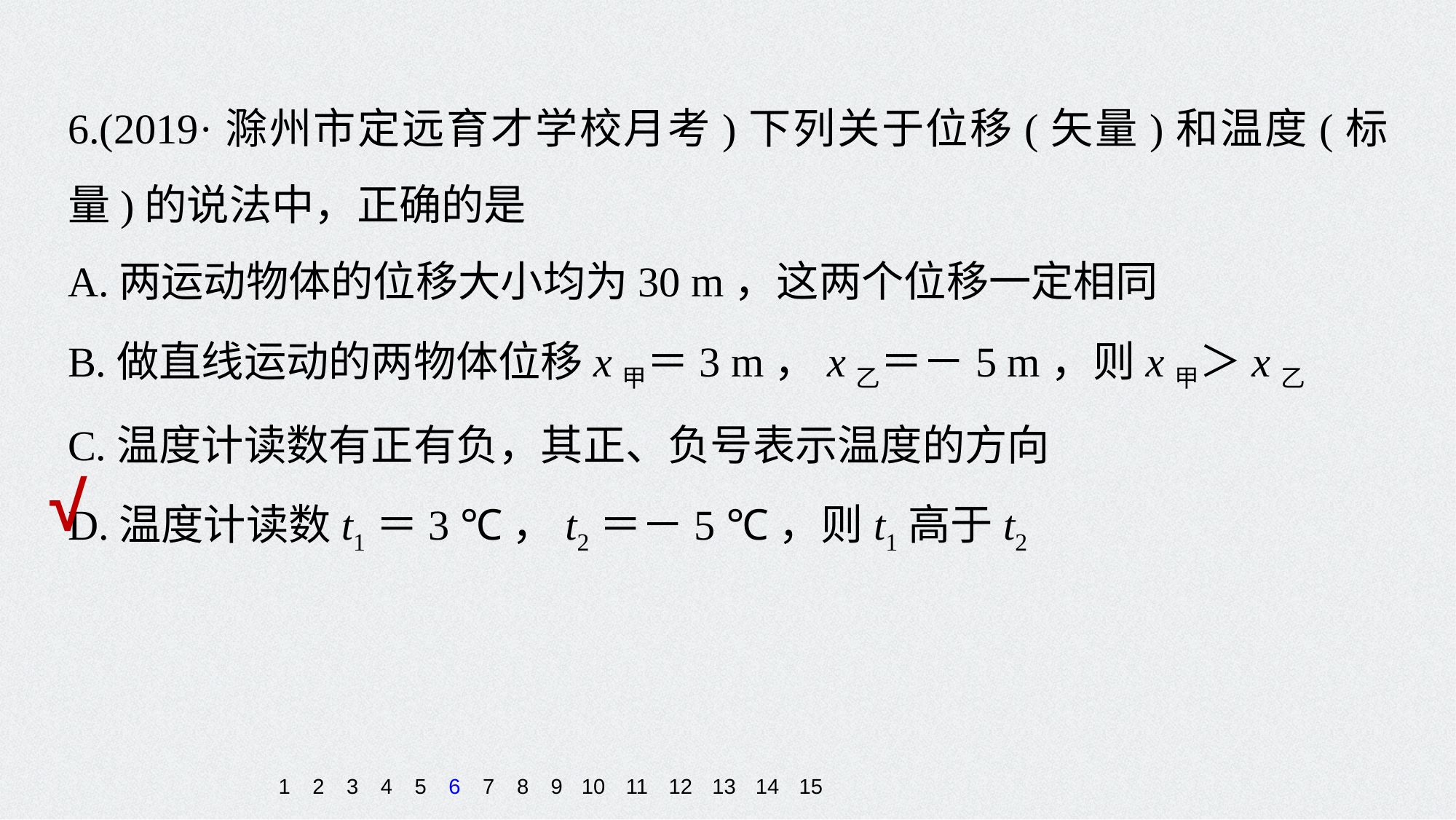

6.(2019·滁州市定远育才学校月考)下列关于位移(矢量)和温度(标量)的说法中，正确的是
A.两运动物体的位移大小均为30 m，这两个位移一定相同
B.做直线运动的两物体位移x甲＝3 m，x乙＝－5 m，则x甲＞x乙
C.温度计读数有正有负，其正、负号表示温度的方向
D.温度计读数t1＝3 ℃，t2＝－5 ℃，则t1高于t2
√
1
2
3
4
5
6
7
8
9
10
11
12
13
14
15